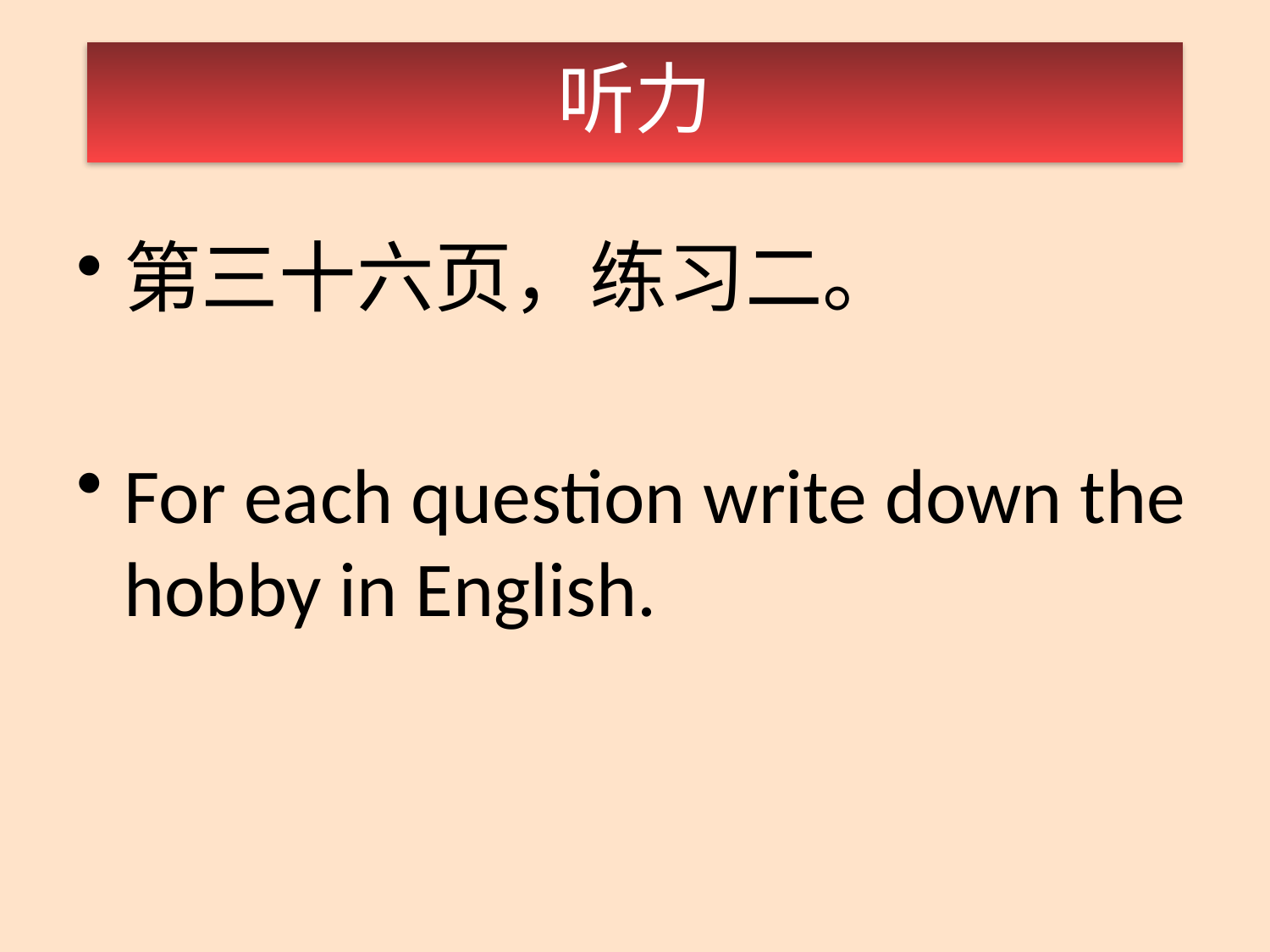

听力
第三十六页，练习二。

For each question write down the hobby in English.